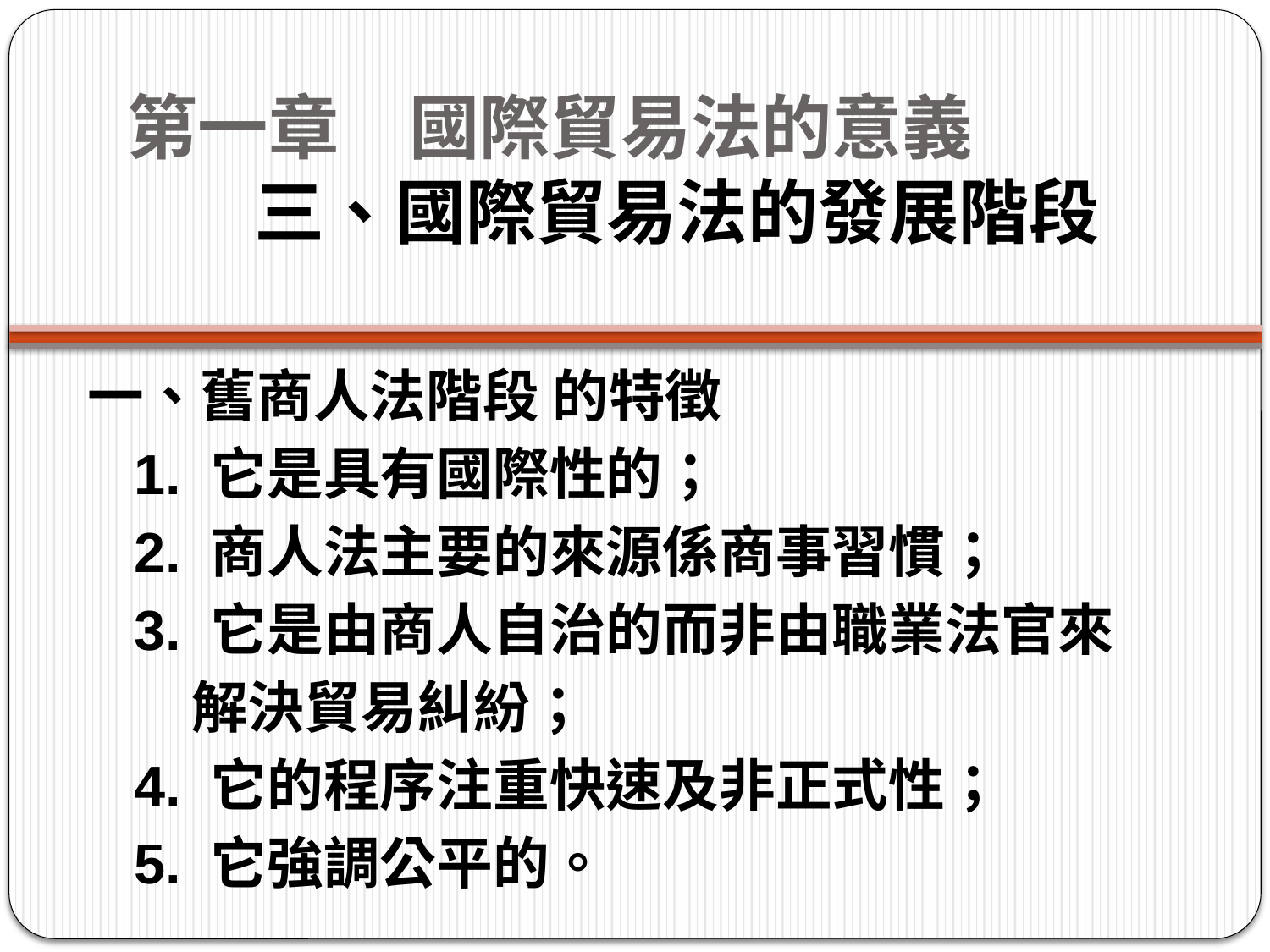

# 第一章　國際貿易法的意義 三、國際貿易法的發展階段
一、舊商人法階段 的特徵
   1. 它是具有國際性的；
   2. 商人法主要的來源係商事習慣；
   3. 它是由商人自治的而非由職業法官來
       解決貿易糾紛；
   4. 它的程序注重快速及非正式性；
   5. 它強調公平的。